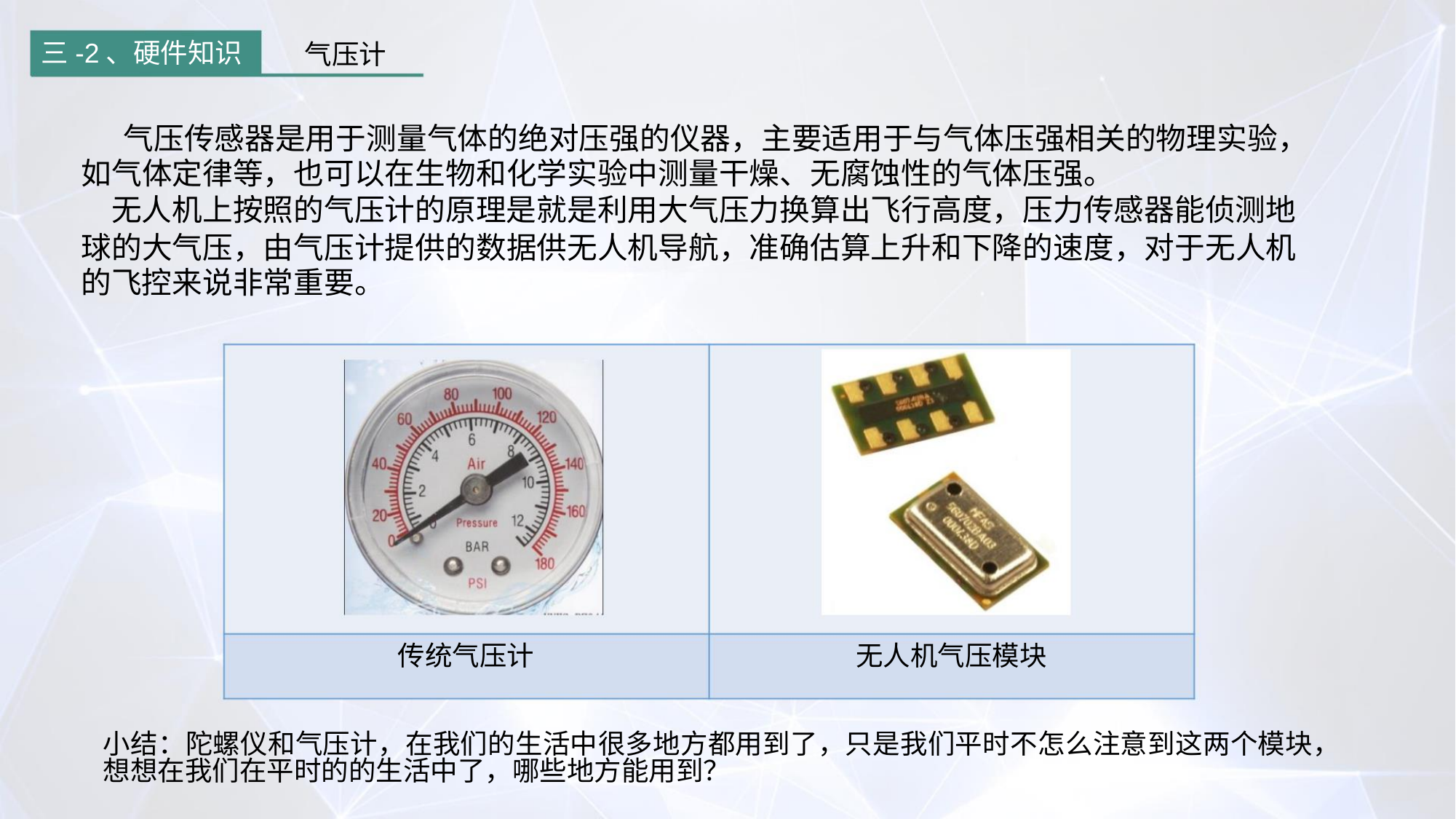

气压计
三-2、硬件知识
气压传感器是用于测量气体的绝对压强的仪器，主要适用于与气体压强相关的物理实验，
如气体定律等，也可以在生物和化学实验中测量干燥、无腐蚀性的气体压强。
无人机上按照的气压计的原理是就是利用大气压力换算出飞行高度，压力传感器能侦测地
球的大气压，由气压计提供的数据供无人机导航，准确估算上升和下降的速度，对于无人机
的飞控来说非常重要。
传统气压计
无人机气压模块
小结：陀螺仪和气压计，在我们的生活中很多地方都用到了，只是我们平时不怎么注意到这两个模块，
想想在我们在平时的的生活中了，哪些地方能用到？